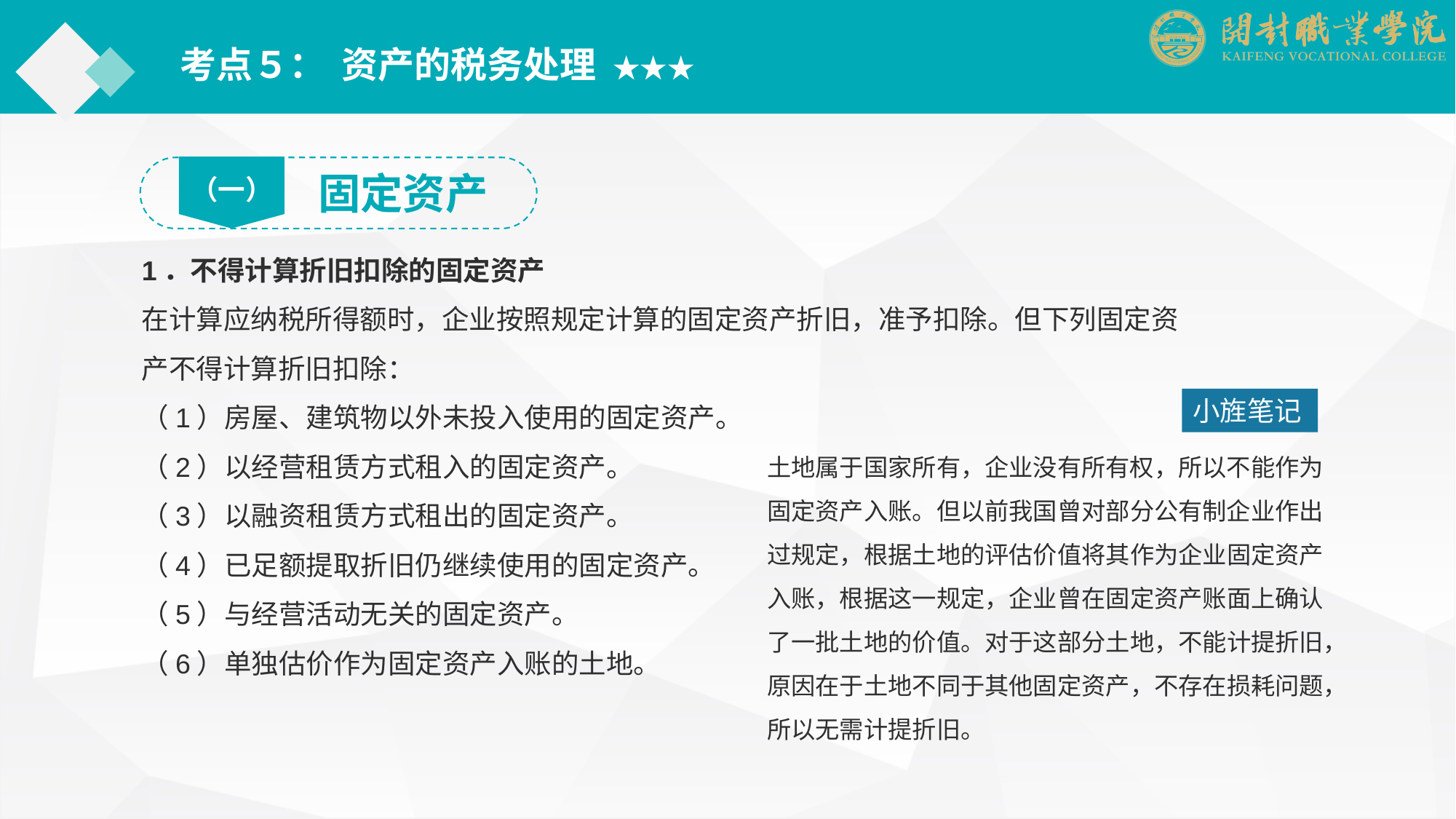

考点５：  资产的税务处理  ★★★
（一）

固定资产
1．不得计算折旧扣除的固定资产
在计算应纳税所得额时，企业按照规定计算的固定资产折旧，准予扣除。但下列固定资产不得计算折旧扣除：
（1）房屋、建筑物以外未投入使用的固定资产。
（2）以经营租赁方式租入的固定资产。
（3）以融资租赁方式租出的固定资产。
（4）已足额提取折旧仍继续使用的固定资产。
（5）与经营活动无关的固定资产。
（6）单独估价作为固定资产入账的土地。
小旌笔记
土地属于国家所有，企业没有所有权，所以不能作为固定资产入账。但以前我国曾对部分公有制企业作出过规定，根据土地的评估价值将其作为企业固定资产入账，根据这一规定，企业曾在固定资产账面上确认了一批土地的价值。对于这部分土地，不能计提折旧，原因在于土地不同于其他固定资产，不存在损耗问题，所以无需计提折旧。